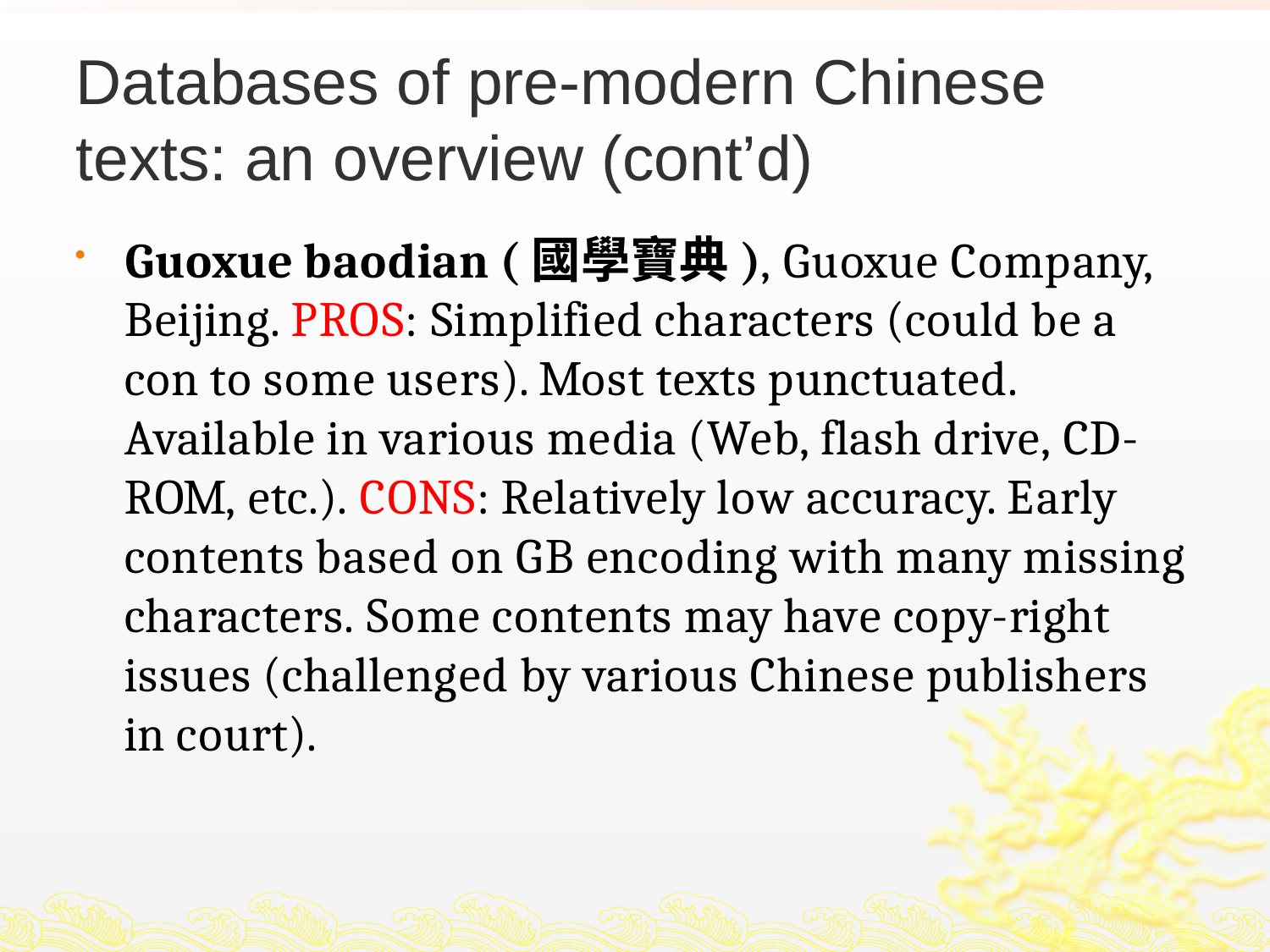

# Databases of pre-modern Chinese texts: an overview (cont’d)
Guoxue baodian (國學寶典), Guoxue Company, Beijing. PROS: Simplified characters (could be a con to some users). Most texts punctuated. Available in various media (Web, flash drive, CD-ROM, etc.). CONS: Relatively low accuracy. Early contents based on GB encoding with many missing characters. Some contents may have copy-right issues (challenged by various Chinese publishers in court).